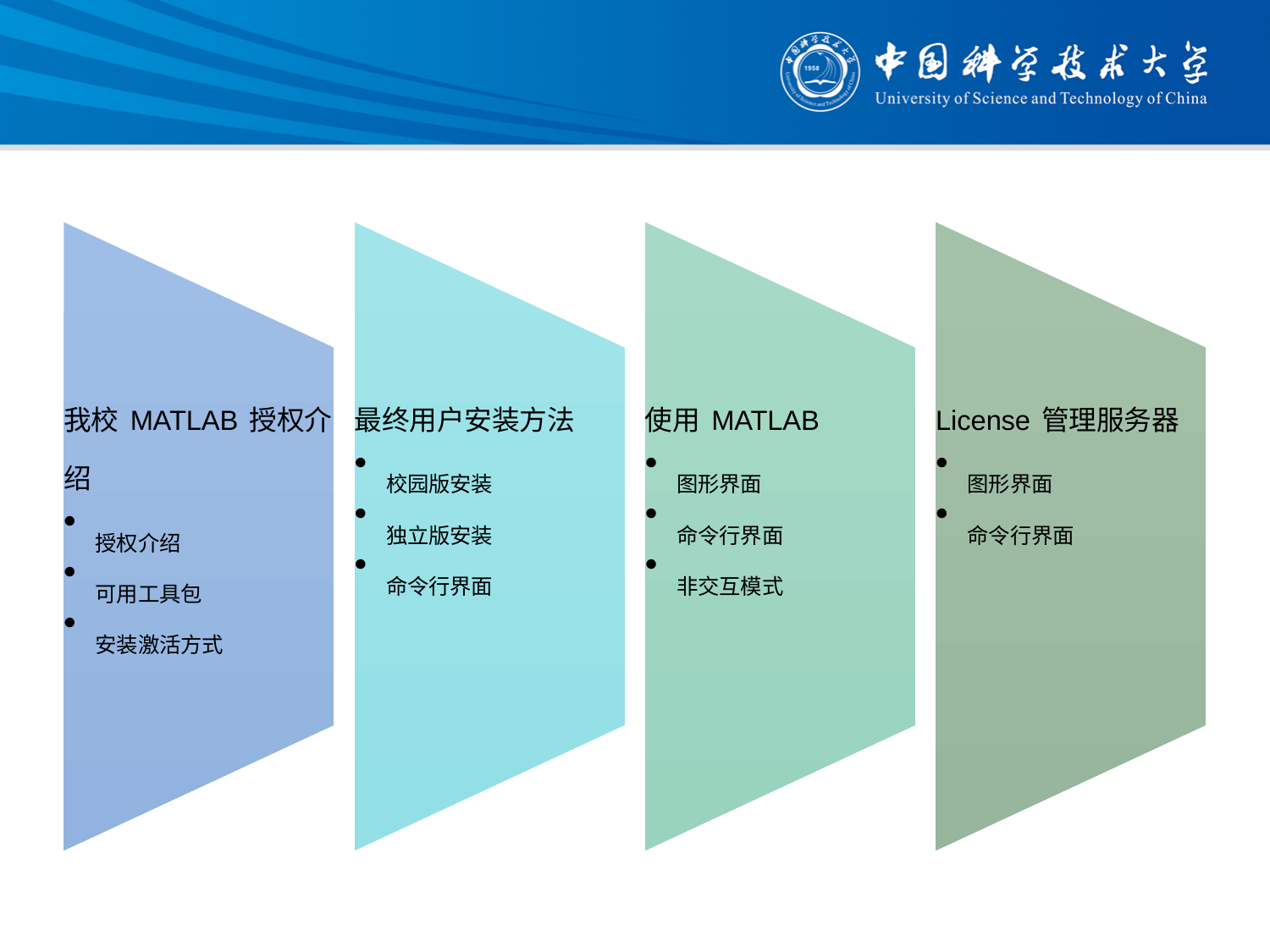

我校MATLAB授权介绍
授权介绍
可用工具包
安装激活方式
最终用户安装方法
校园版安装
独立版安装
命令行界面
使用MATLAB
图形界面
命令行界面
非交互模式
License管理服务器
图形界面
命令行界面